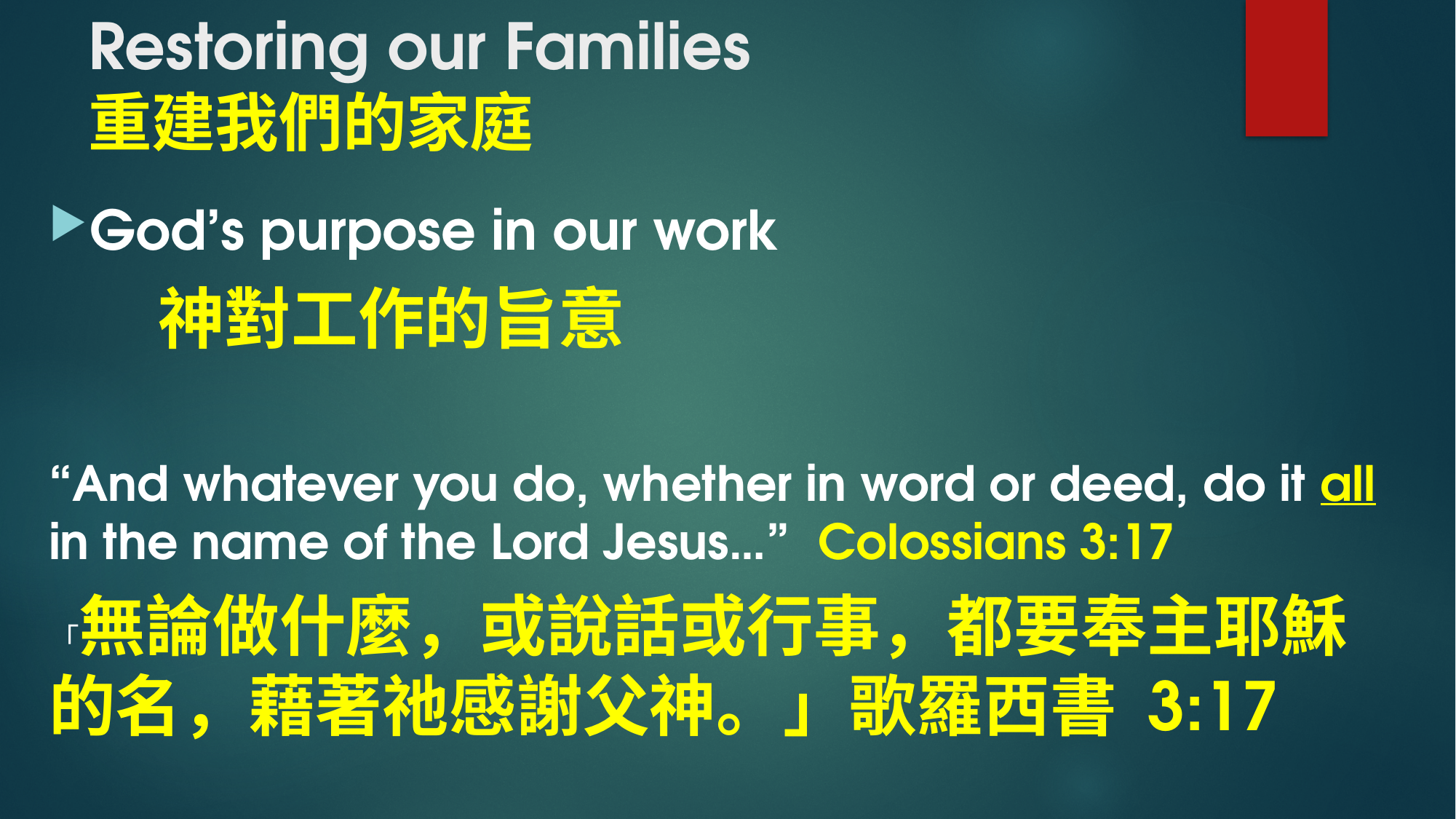

# Restoring our Families 重建我們的家庭
God’s purpose in our work
	神對工作的旨意

“And whatever you do, whether in word or deed, do it all in the name of the Lord Jesus…”  Colossians 3:17
「無論做什麼，或說話或行事，都要奉主耶穌的名，藉著祂感謝父神。」歌羅西書 3:17